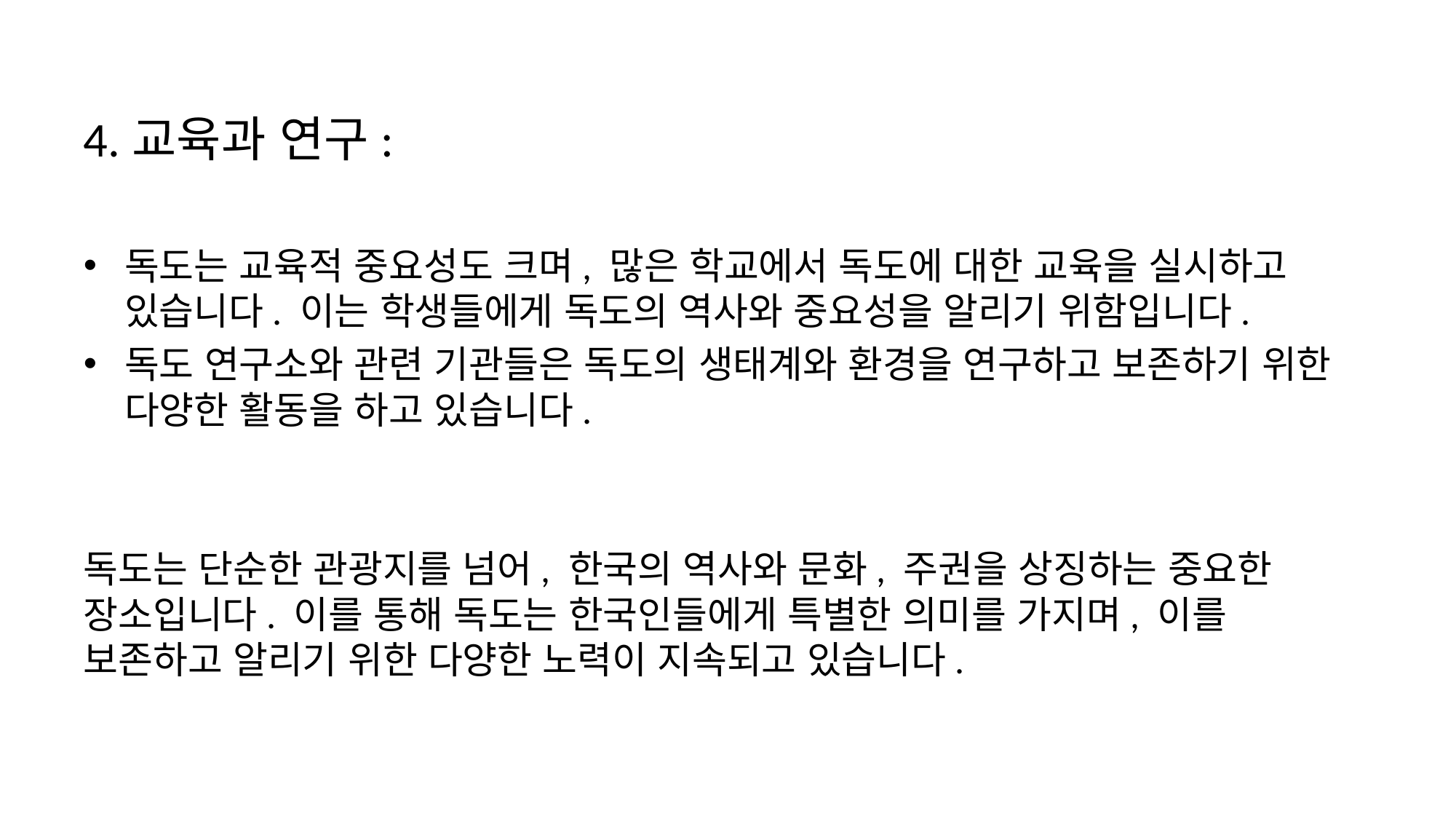

4.교육과 연구:

독도는 교육적 중요성도 크며, 많은 학교에서 독도에 대한 교육을 실시하고 있습니다. 이는 학생들에게 독도의 역사와 중요성을 알리기 위함입니다.
독도 연구소와 관련 기관들은 독도의 생태계와 환경을 연구하고 보존하기 위한 다양한 활동을 하고 있습니다.

독도는 단순한 관광지를 넘어, 한국의 역사와 문화, 주권을 상징하는 중요한 장소입니다. 이를 통해 독도는 한국인들에게 특별한 의미를 가지며, 이를 보존하고 알리기 위한 다양한 노력이 지속되고 있습니다.